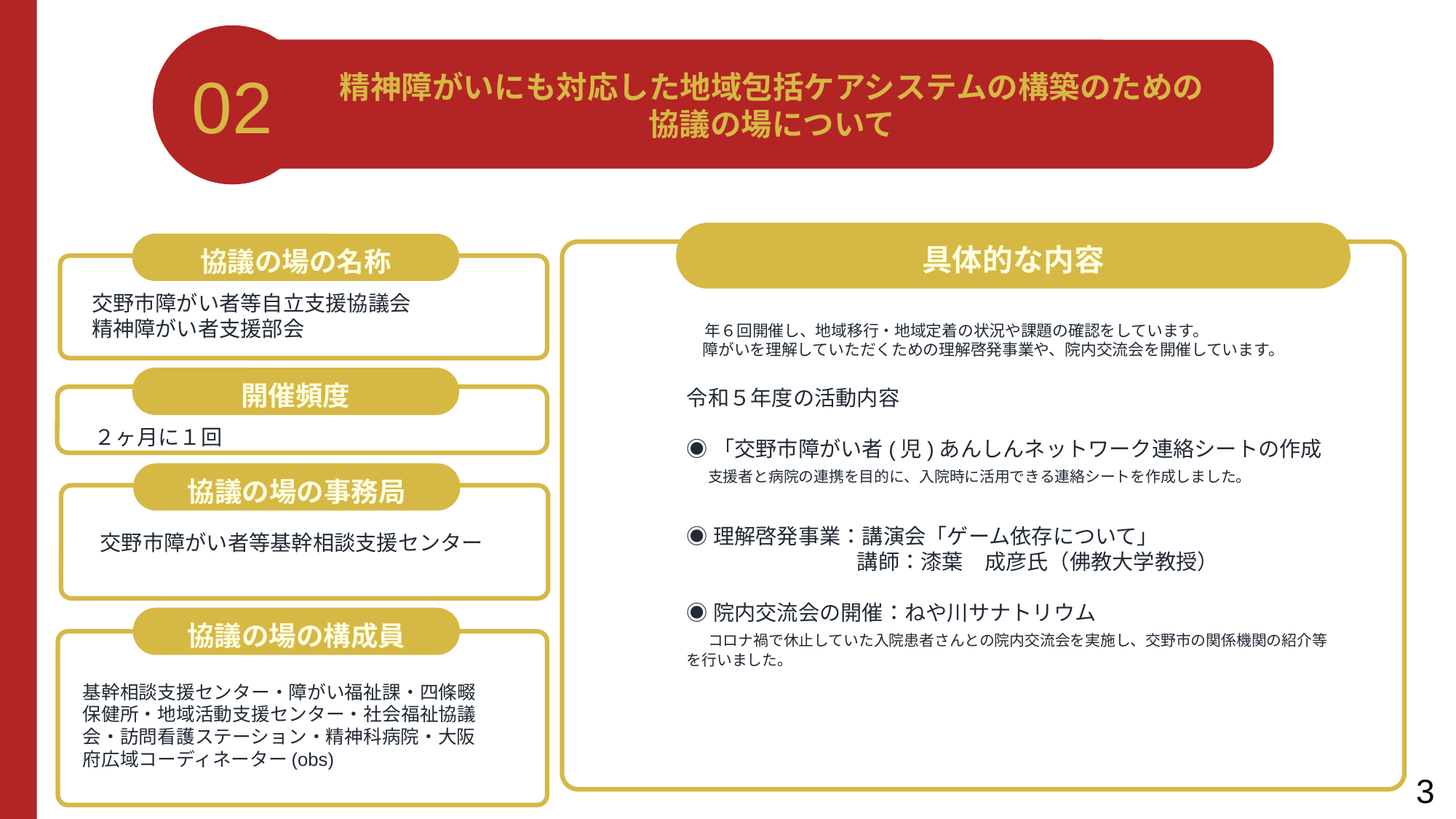

02

精神障がいにも対応した地域包括ケアシステムの構築のための
協議の場について
具体的な内容
協議の場の名称

交野市障がい者等自立支援協議会
精神障がい者支援部会
　年６回開催し、地域移行・地域定着の状況や課題の確認をしています。
　障がいを理解していただくための理解啓発事業や、院内交流会を開催しています。

令和５年度の活動内容

◉「交野市障がい者(児)あんしんネットワーク連絡シートの作成
　支援者と病院の連携を目的に、入院時に活用できる連絡シートを作成しました。

◉理解啓発事業：講演会「ゲーム依存について」
　　　　　　　　講師：漆葉　成彦氏（佛教大学教授）

◉院内交流会の開催：ねや川サナトリウム
　コロナ禍で休止していた入院患者さんとの院内交流会を実施し、交野市の関係機関の紹介等を行いました。
開催頻度

２ヶ月に１回
協議の場の事務局

交野市障がい者等基幹相談支援センター
協議の場の構成員

基幹相談支援センター・障がい福祉課・四條畷保健所・地域活動支援センター・社会福祉協議会・訪問看護ステーション・精神科病院・大阪府広域コーディネーター(obs)